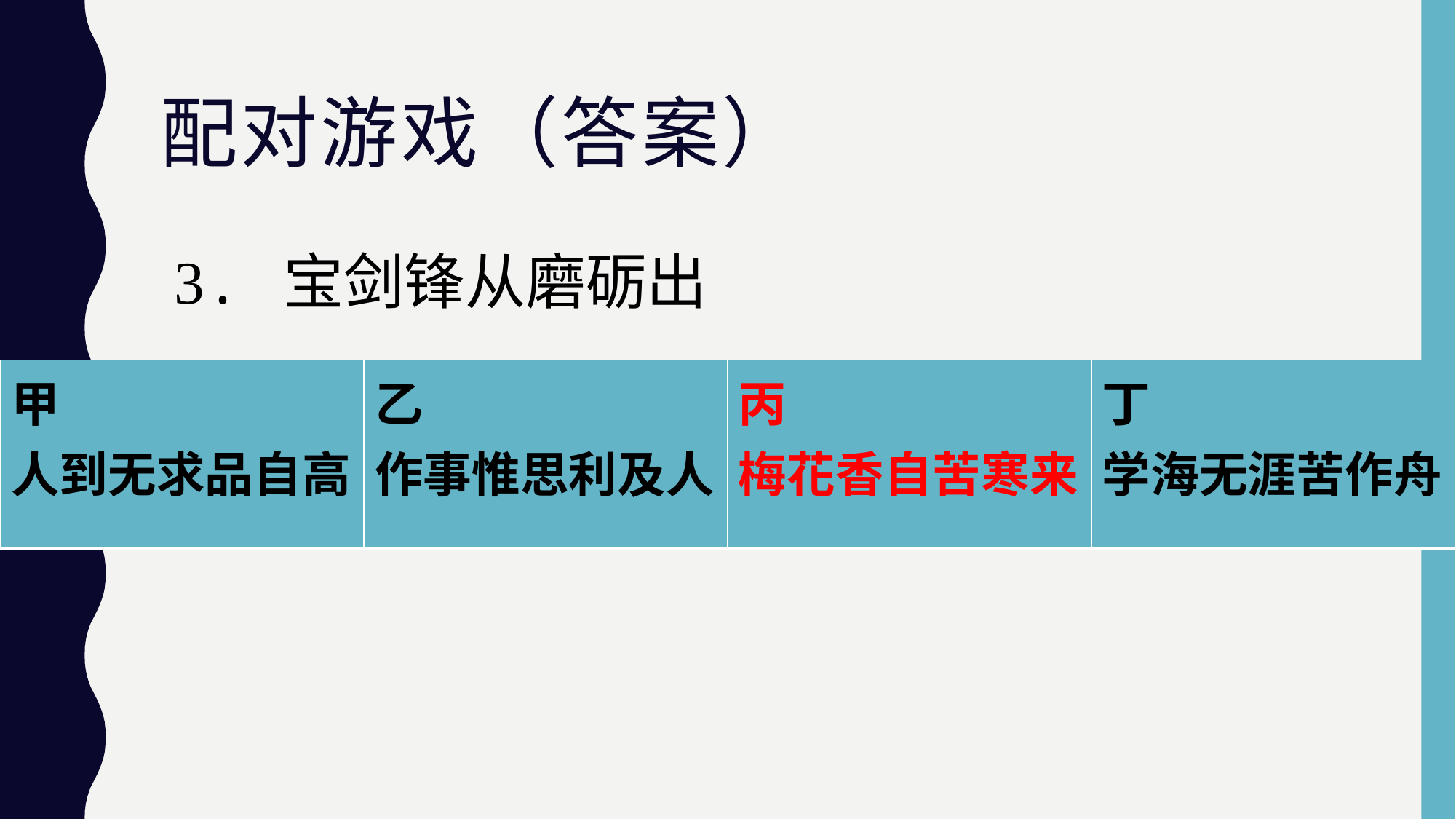

# 配对游戏（答案）
3.	宝剑锋从磨砺出

| 甲 人到无求品自高 | 乙 作事惟思利及人 | 丙 梅花香自苦寒来 | 丁 学海无涯苦作舟 |
| --- | --- | --- | --- |